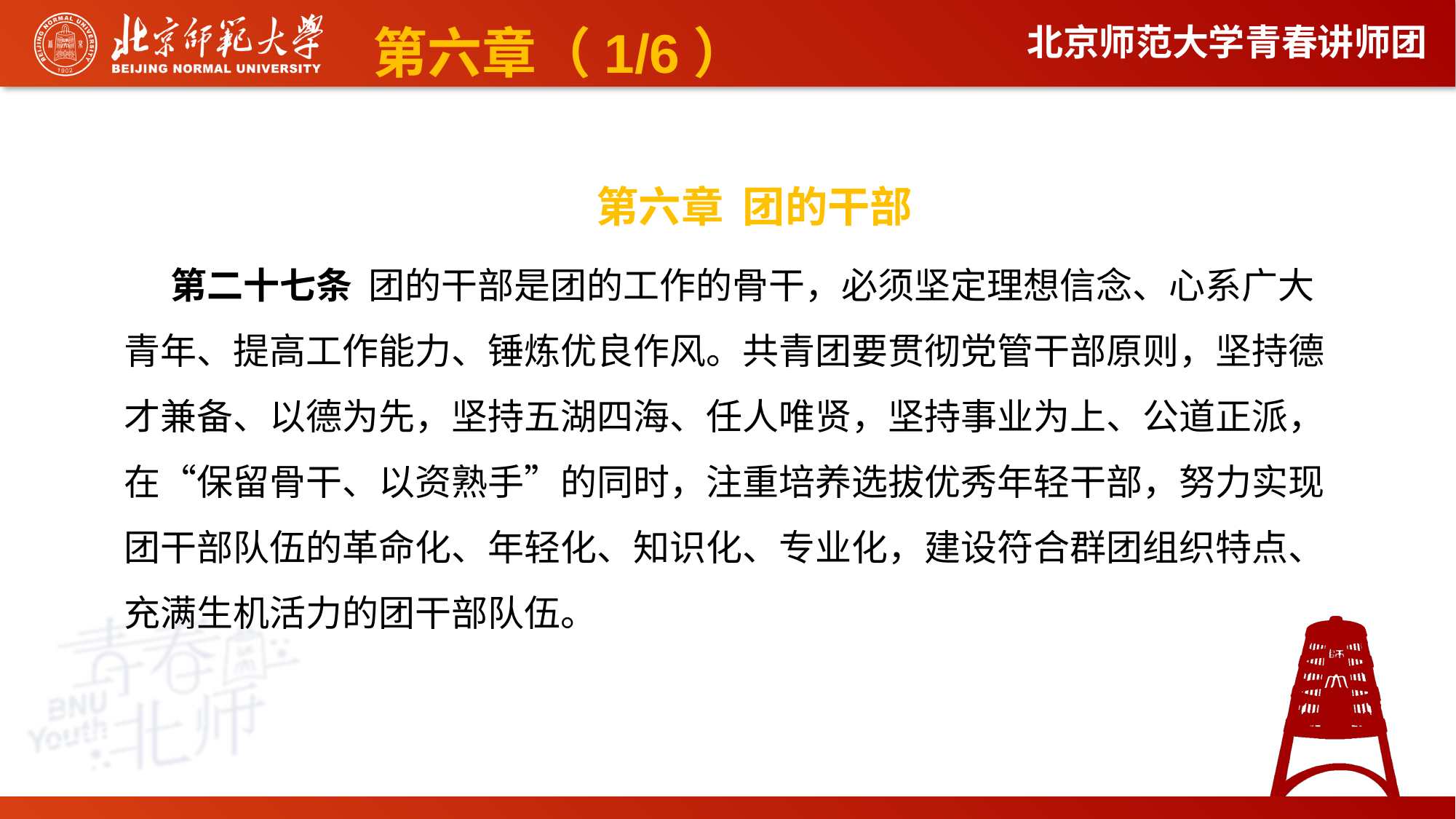

第六章（1/6）

第六章  团的干部
第二十七条  团的干部是团的工作的骨干，必须坚定理想信念、心系广大青年、提高工作能力、锤炼优良作风。共青团要贯彻党管干部原则，坚持德才兼备、以德为先，坚持五湖四海、任人唯贤，坚持事业为上、公道正派，在“保留骨干、以资熟手”的同时，注重培养选拔优秀年轻干部，努力实现团干部队伍的革命化、年轻化、知识化、专业化，建设符合群团组织特点、充满生机活力的团干部队伍。